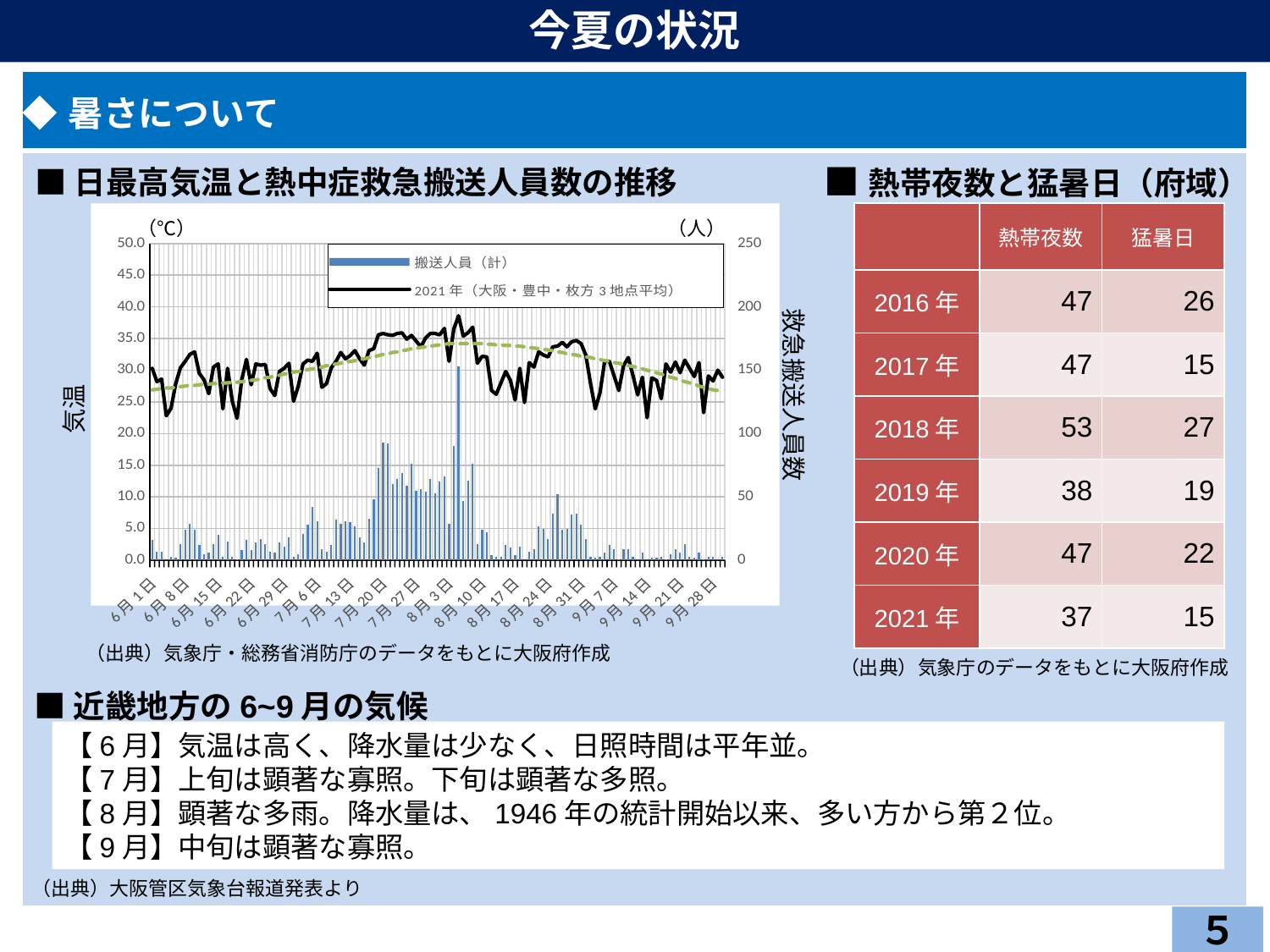

今夏の状況
| ◆暑さについて |
| --- |
|  |
■熱帯夜数と猛暑日（府域）
■日最高気温と熱中症救急搬送人員数の推移

### Chart

| Category | 搬送人員（計） | 2021年（大阪・豊中・枚方3地点平均） | 平年値（1991-2020大阪・豊中・枚方3地点平均） |
|---|---|---|---|
| 43983 | 16.0 | 30.3 | 26.9 |
| 43984 | 7.0 | 28.2 | 27.0 |
| 43985 | 7.0 | 28.6 | 27.1 |
| 43986 | 0.0 | 22.8 | 27.2 |
| 43987 | 3.0 | 24.0 | 27.2 |
| 43988 | 2.0 | 27.9 | 27.3 |
| 43989 | 13.0 | 30.4 | 27.4 |
| 43990 | 24.0 | 31.4 | 27.5 |
| 43991 | 29.0 | 32.5 | 27.6 |
| 43992 | 24.0 | 32.9 | 27.6 |
| 43993 | 12.0 | 29.5 | 27.7 |
| 43994 | 5.0 | 28.5 | 27.8 |
| 43995 | 6.0 | 26.3 | 27.8 |
| 43996 | 13.0 | 30.5 | 27.9 |
| 43997 | 20.0 | 31.0 | 27.9 |
| 43998 | 3.0 | 23.9 | 28.0 |
| 43999 | 15.0 | 30.3 | 28.0 |
| 44000 | 3.0 | 25.1 | 28.1 |
| 44001 | 1.0 | 22.4 | 28.1 |
| 44002 | 8.0 | 28.5 | 28.2 |
| 44003 | 16.0 | 31.7 | 28.3 |
| 44004 | 8.0 | 27.7 | 28.4 |
| 44005 | 14.0 | 31.0 | 28.5 |
| 44006 | 17.0 | 30.8 | 28.6 |
| 44007 | 13.0 | 30.9 | 28.8 |
| 44008 | 7.0 | 27.1 | 28.9 |
| 44009 | 6.0 | 26.0 | 29.1 |
| 44010 | 14.0 | 29.8 | 29.2 |
| 44011 | 11.0 | 30.3 | 29.4 |
| 44012 | 18.0 | 31.1 | 29.5 |
| 44013 | 3.0 | 25.1 | 29.7 |
| 44014 | 5.0 | 27.5 | 29.8 |
| 44015 | 21.0 | 31.0 | 29.9 |
| 44016 | 28.0 | 31.6 | 30.1 |
| 44017 | 42.0 | 31.4 | 30.2 |
| 44018 | 31.0 | 32.7 | 30.4 |
| 44019 | 9.0 | 27.3 | 30.5 |
| 44020 | 7.0 | 27.9 | 30.7 |
| 44021 | 12.0 | 30.4 | 30.8 |
| 44022 | 32.0 | 31.4 | 31.0 |
| 44023 | 29.0 | 32.8 | 31.1 |
| 44024 | 31.0 | 31.8 | 31.3 |
| 44025 | 30.0 | 32.3 | 31.4 |
| 44026 | 27.0 | 33.1 | 31.5 |
| 44027 | 18.0 | 31.8 | 31.7 |
| 44028 | 14.0 | 30.8 | 31.8 |
| 44029 | 33.0 | 33.1 | 32.0 |
| 44030 | 48.0 | 33.4 | 32.1 |
| 44031 | 73.0 | 35.6 | 32.3 |
| 44032 | 93.0 | 35.8 | 32.5 |
| 44033 | 92.0 | 35.6 | 32.6 |
| 44034 | 60.0 | 35.5 | 32.8 |
| 44035 | 64.0 | 35.8 | 32.9 |
| 44036 | 69.0 | 35.9 | 33.1 |
| 44037 | 59.0 | 34.9 | 33.2 |
| 44038 | 76.0 | 35.5 | 33.4 |
| 44039 | 55.0 | 34.6 | 33.5 |
| 44040 | 56.0 | 33.7 | 33.6 |
| 44041 | 54.0 | 35.1 | 33.7 |
| 44042 | 64.0 | 35.8 | 33.8 |
| 44043 | 53.0 | 35.8 | 33.9 |
| 44044 | 62.0 | 35.6 | 34.0 |
| 44045 | 66.0 | 36.6 | 34.1 |
| 44046 | 29.0 | 31.4 | 34.2 |
| 44047 | 90.0 | 36.5 | 34.2 |
| 44048 | 153.0 | 38.6 | 34.2 |
| 44049 | 47.0 | 35.4 | 34.2 |
| 44050 | 63.0 | 35.9 | 34.2 |
| 44051 | 76.0 | 36.8 | 34.2 |
| 44052 | 13.0 | 31.1 | 34.2 |
| 44053 | 24.0 | 32.2 | 34.2 |
| 44054 | 22.0 | 32.1 | 34.1 |
| 44055 | 4.0 | 26.8 | 34.1 |
| 44056 | 3.0 | 26.2 | 34.0 |
| 44057 | 3.0 | 28.0 | 34.0 |
| 44058 | 12.0 | 29.8 | 33.9 |
| 44059 | 10.0 | 28.4 | 33.9 |
| 44060 | 4.0 | 25.3 | 33.8 |
| 44061 | 11.0 | 30.3 | 33.8 |
| 44062 | 0.0 | 24.9 | 33.7 |
| 44063 | 7.0 | 31.2 | 33.6 |
| 44064 | 9.0 | 30.5 | 33.5 |
| 44065 | 27.0 | 32.9 | 33.4 |
| 44066 | 25.0 | 32.4 | 33.3 |
| 44067 | 17.0 | 32.1 | 33.2 |
| 44068 | 37.0 | 33.7 | 33.1 |
| 44069 | 52.0 | 33.8 | 32.9 |
| 44070 | 24.0 | 34.4 | 32.8 |
| 44071 | 25.0 | 33.7 | 32.6 |
| 44072 | 36.0 | 34.5 | 32.5 |
| 44073 | 37.0 | 34.7 | 32.4 |
| 44074 | 28.0 | 34.2 | 32.2 |
| 44075 | 17.0 | 32.4 | 32.1 |
| 44076 | 3.0 | 27.9 | 32.0 |
| 44077 | 2.0 | 23.9 | 31.8 |
| 44078 | 3.0 | 26.4 | 31.7 |
| 44079 | 6.0 | 31.4 | 31.5 |
| 44080 | 12.0 | 31.4 | 31.4 |
| 44081 | 9.0 | 29.1 | 31.2 |
| 44082 | 1.0 | 26.8 | 31.1 |
| 44083 | 9.0 | 30.7 | 30.9 |
| 44084 | 9.0 | 32.0 | 30.7 |
| 44085 | 3.0 | 29.2 | 30.6 |
| 44086 | 0.0 | 26.1 | 30.4 |
| 44087 | 6.0 | 28.9 | 30.2 |
| 44088 | 0.0 | 22.5 | 30.0 |
| 44089 | 2.0 | 28.8 | 29.8 |
| 44090 | 2.0 | 28.4 | 29.6 |
| 44091 | 3.0 | 25.5 | 29.4 |
| 44092 | 1.0 | 31.0 | 29.1 |
| 44093 | 5.0 | 29.7 | 28.9 |
| 44094 | 9.0 | 31.3 | 28.7 |
| 44095 | 6.0 | 29.6 | 28.4 |
| 44096 | 13.0 | 31.6 | 28.2 |
| 44097 | 3.0 | 30.3 | 28.0 |
| 44098 | 2.0 | 29.0 | 27.8 |
| 44099 | 6.0 | 31.2 | 27.5 |
| 44100 | 1.0 | 23.3 | 27.3 |
| 44101 | 3.0 | 29.1 | 27.1 |
| 44102 | 3.0 | 28.3 | 26.9 |
| 44103 | 0.0 | 30.0 | 26.8 |
| 44104 | 3.0 | 28.9 | 26.6 |
|  | 熱帯夜数 | 猛暑日 |
| --- | --- | --- |
| 2016年 | 47 | 26 |
| 2017年 | 47 | 15 |
| 2018年 | 53 | 27 |
| 2019年 | 38 | 19 |
| 2020年 | 47 | 22 |
| 2021年 | 37 | 15 |
（℃）
（人）
気温
救急搬送人員数

（出典）気象庁・総務省消防庁のデータをもとに大阪府作成
（出典）気象庁のデータをもとに大阪府作成
■近畿地方の6~9月の気候
【6月】気温は高く、降水量は少なく、日照時間は平年並。
【7月】上旬は顕著な寡照。下旬は顕著な多照。
【8月】顕著な多雨。降水量は、1946年の統計開始以来、多い方から第２位。
【9月】中旬は顕著な寡照。
（出典）大阪管区気象台報道発表より
５